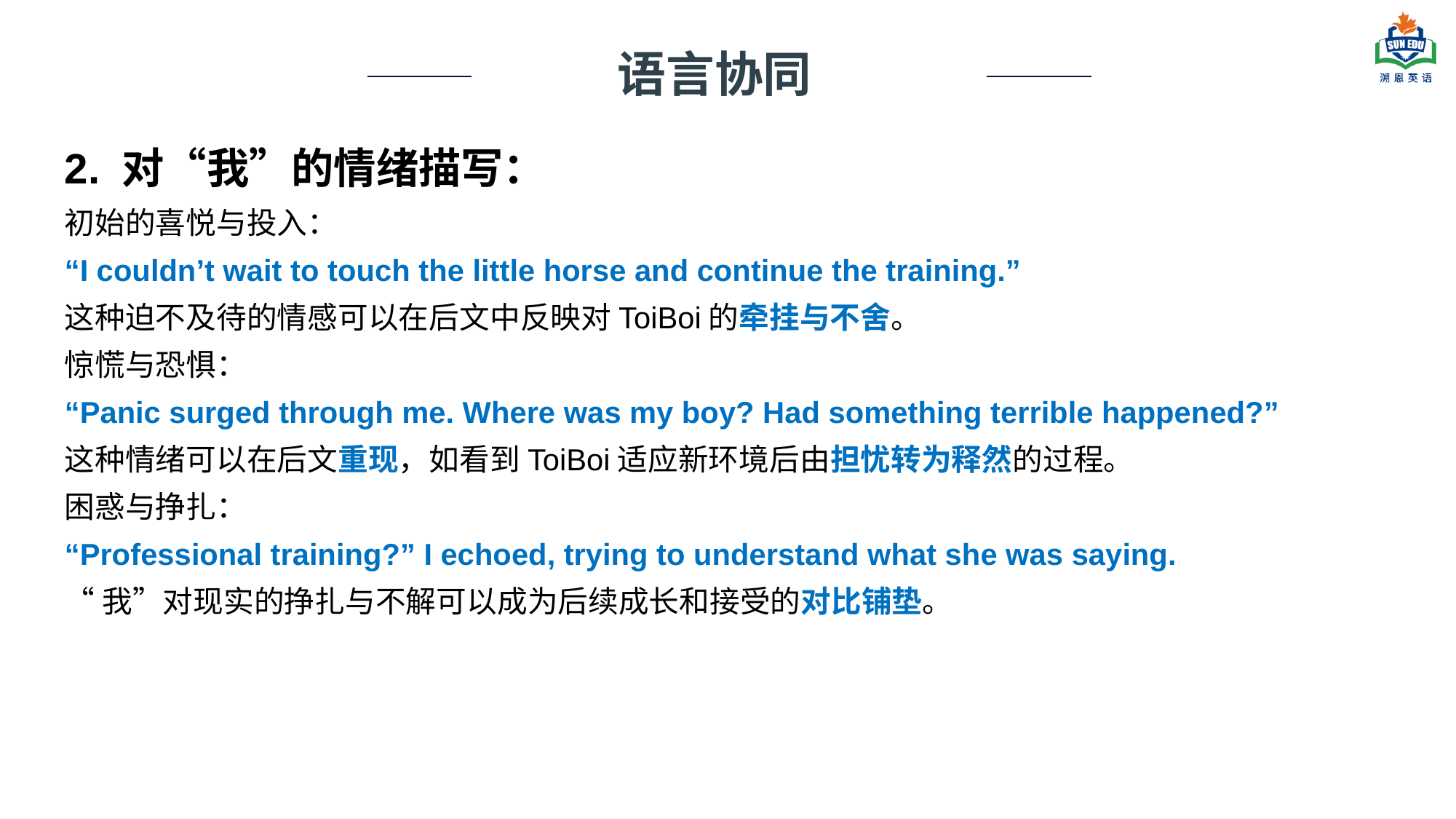

语言协同
2. 对“我”的情绪描写：
初始的喜悦与投入：
“I couldn’t wait to touch the little horse and continue the training.”
这种迫不及待的情感可以在后文中反映对ToiBoi的牵挂与不舍。
惊慌与恐惧：
“Panic surged through me. Where was my boy? Had something terrible happened?”
这种情绪可以在后文重现，如看到ToiBoi适应新环境后由担忧转为释然的过程。
困惑与挣扎：
“Professional training?” I echoed, trying to understand what she was saying.
“我”对现实的挣扎与不解可以成为后续成长和接受的对比铺垫。